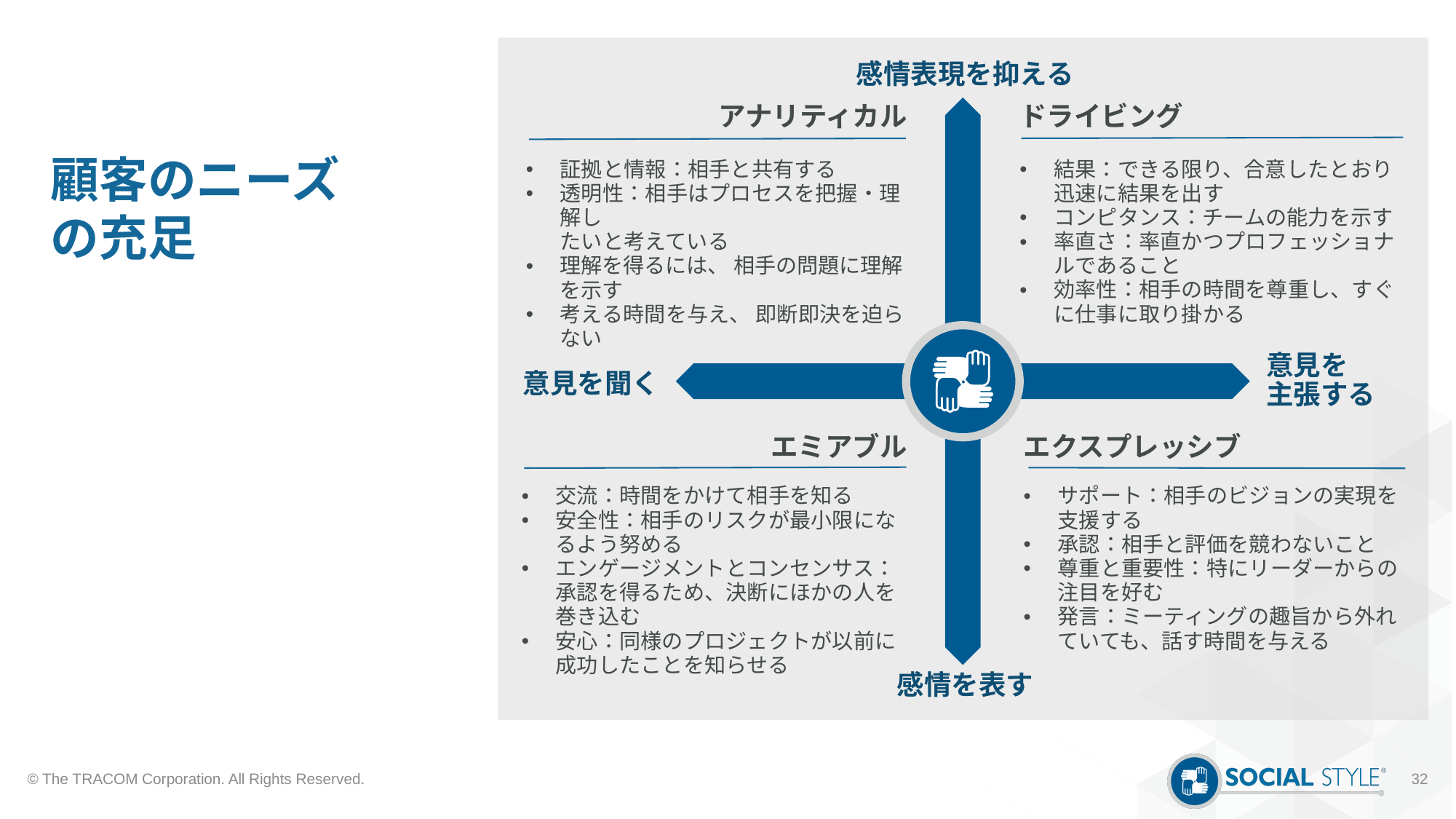

感情表現を抑える

ドライビング
結果：できる限り、合意したとおり迅速に結果を出す
コンピタンス：チームの能力を示す
率直さ：率直かつプロフェッショナルであること
効率性：相手の時間を尊重し、すぐに仕事に取り掛かる
アナリティカル
証拠と情報：相手と共有する
透明性：相手はプロセスを把握・理解し
たいと考えている
理解を得るには、 相手の問題に理解を示す
考える時間を与え、 即断即決を迫ら
ない

# 顧客のニーズの充足
意見を
主張する
意見を聞く
エミアブル

交流：時間をかけて相手を知る
安全性：相手のリスクが最小限になるよう努める
エンゲージメントとコンセンサス：承認を得るため、決断にほかの人を巻き込む
安心：同様のプロジェクトが以前に成功したことを知らせる

エクスプレッシブ

サポート：相手のビジョンの実現を支援する
承認：相手と評価を競わないこと
尊重と重要性：特にリーダーからの注目を好む
発言：ミーティングの趣旨から外れていても、話す時間を与える
感情を表す
© The TRACOM Corporation. All Rights Reserved.
32